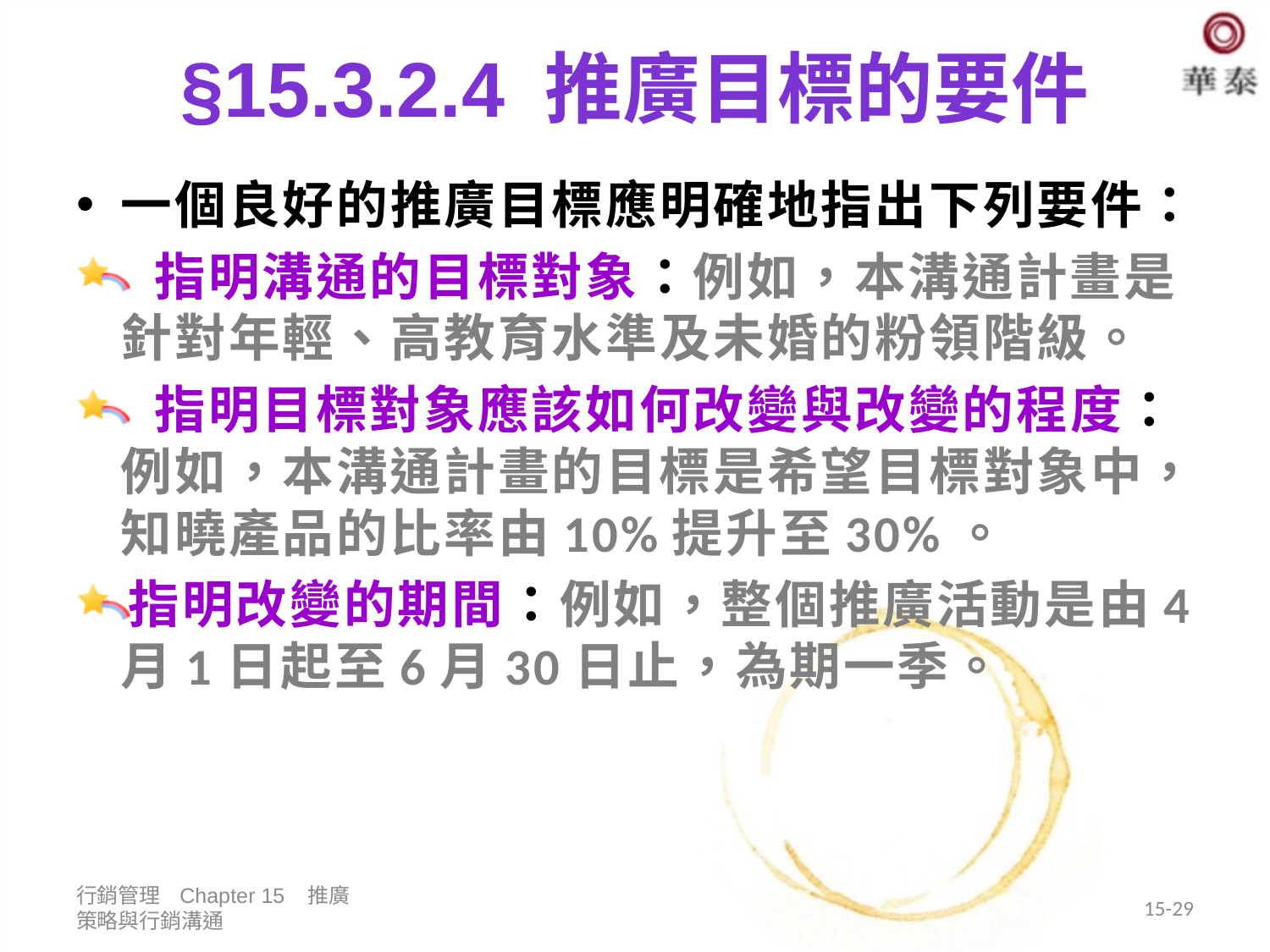

# §15.3.2.4 推廣目標的要件
一個良好的推廣目標應明確地指出下列要件：
 指明溝通的目標對象：例如，本溝通計畫是針對年輕、高教育水準及未婚的粉領階級。
 指明目標對象應該如何改變與改變的程度：例如，本溝通計畫的目標是希望目標對象中，知曉產品的比率由10%提升至30%。
指明改變的期間：例如，整個推廣活動是由4月1日起至6月30日止，為期一季。
行銷管理   Chapter 15   推廣策略與行銷溝通
15-29